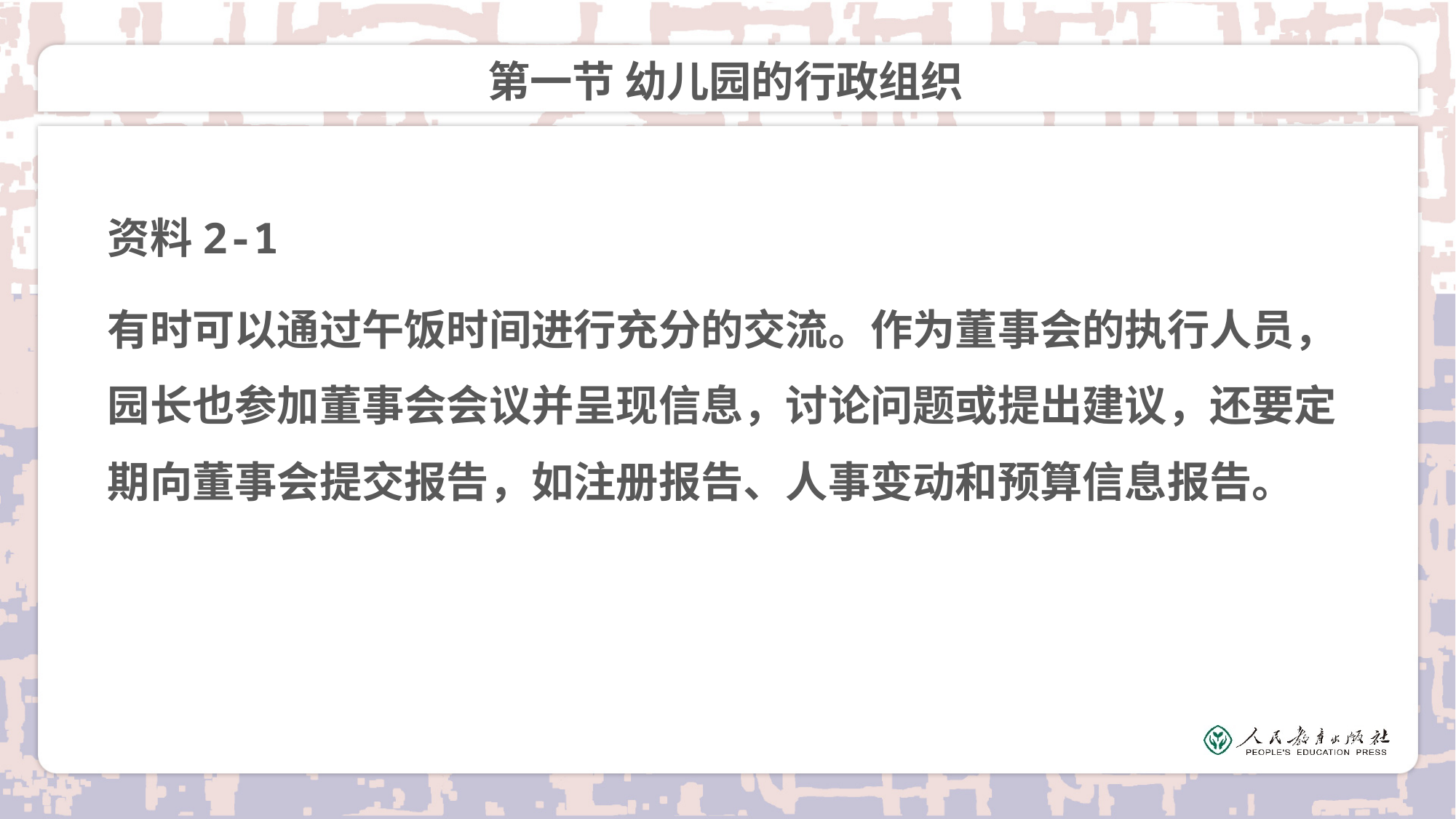

# 第一节 幼儿园的行政组织
资料2-1
有时可以通过午饭时间进行充分的交流。作为董事会的执行人员，园长也参加董事会会议并呈现信息，讨论问题或提出建议，还要定期向董事会提交报告，如注册报告、人事变动和预算信息报告。